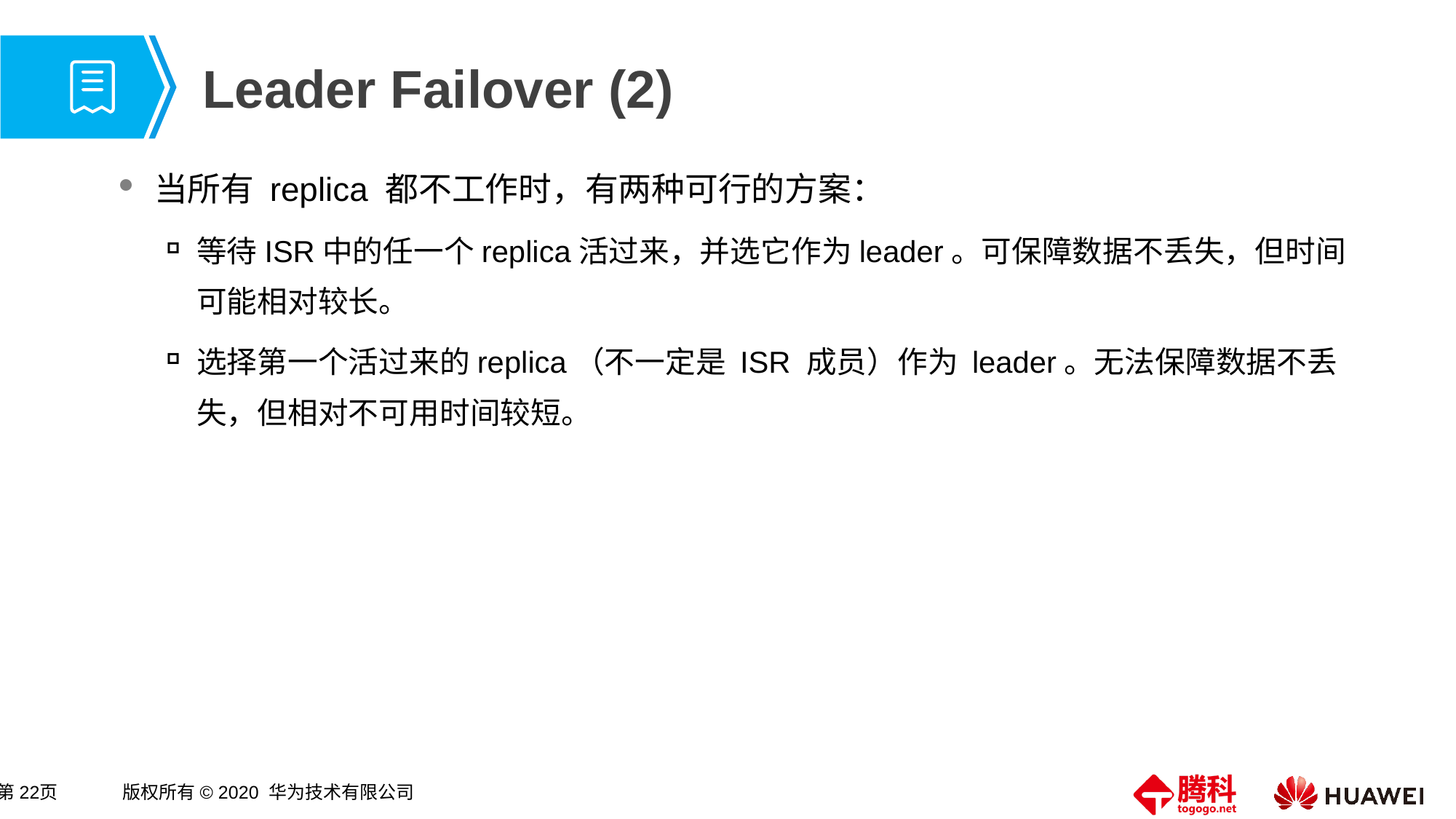

# Leader Failover (2)
当所有 replica 都不工作时，有两种可行的方案：
等待ISR中的任一个replica活过来，并选它作为leader。可保障数据不丢失，但时间可能相对较长。
选择第一个活过来的replica（不一定是 ISR 成员）作为 leader。无法保障数据不丢失，但相对不可用时间较短。